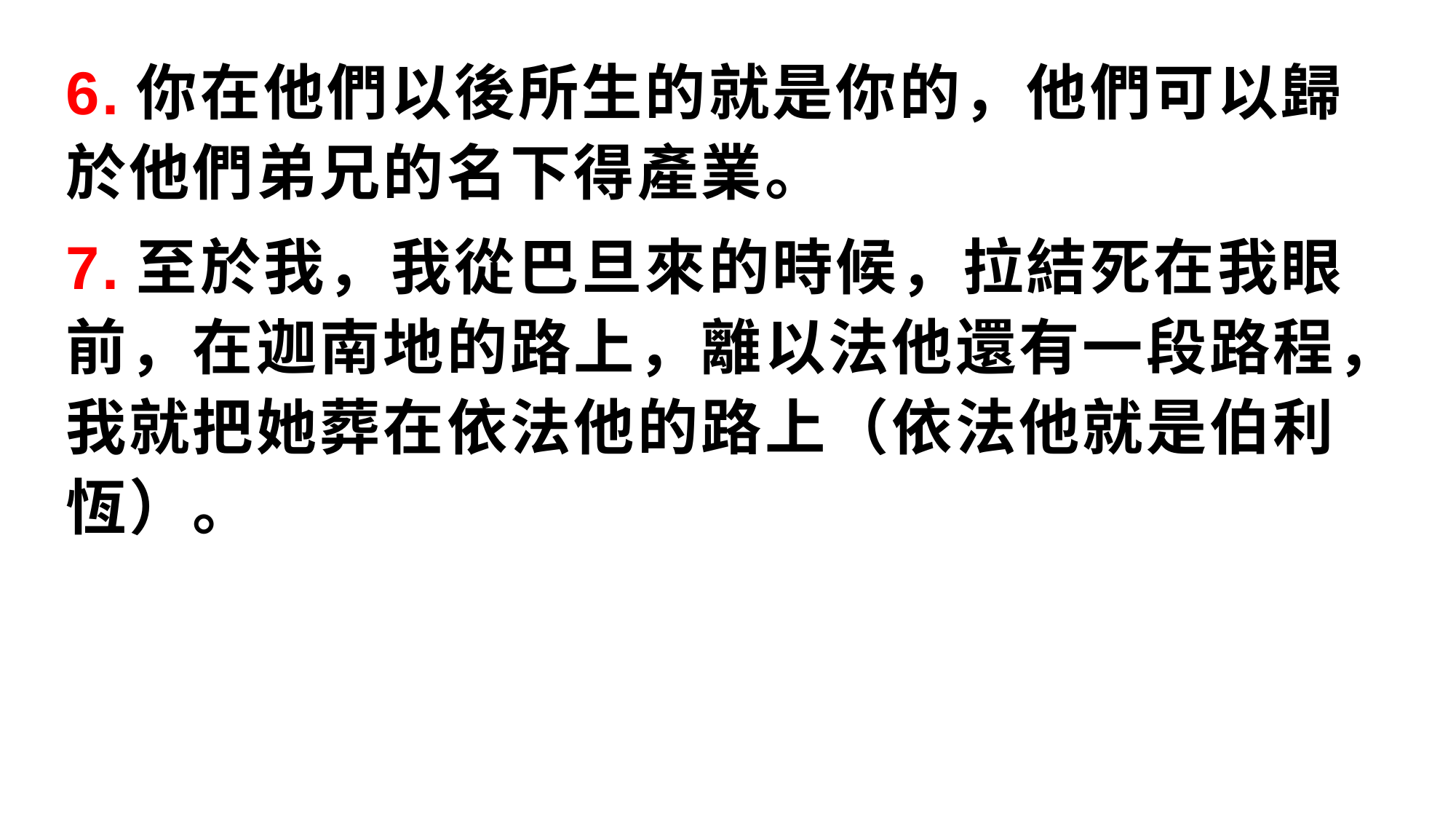

6.你在他們以後所生的就是你的，他們可以歸於他們弟兄的名下得產業。
7.至於我，我從巴旦來的時候，拉結死在我眼前，在迦南地的路上，離以法他還有一段路程，我就把她葬在依法他的路上（依法他就是伯利恆）。